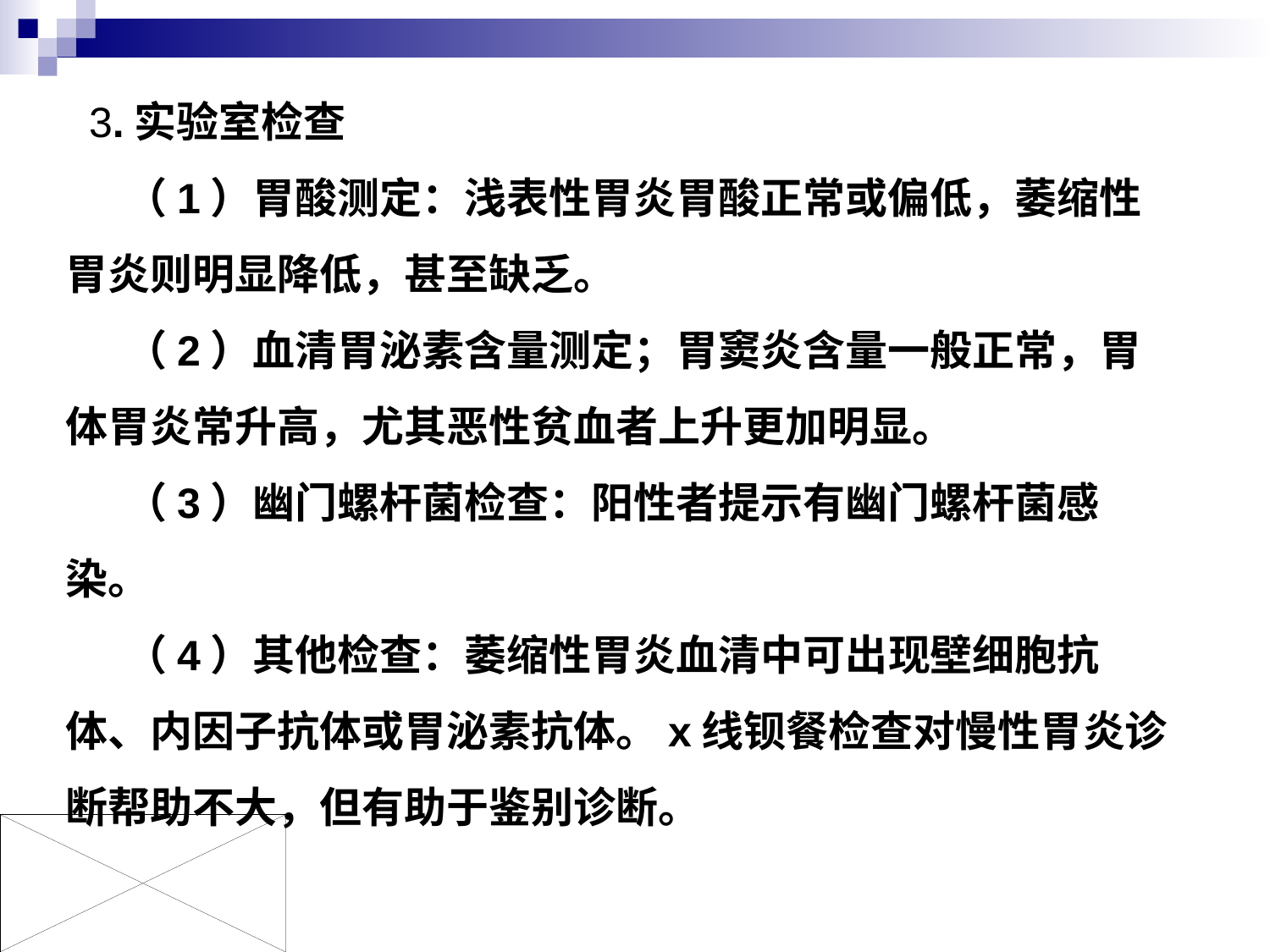

3.实验室检查
    （1）胃酸测定：浅表性胃炎胃酸正常或偏低，萎缩性胃炎则明显降低，甚至缺乏。
    （2）血清胃泌素含量测定；胃窦炎含量一般正常，胃体胃炎常升高，尤其恶性贫血者上升更加明显。
    （3）幽门螺杆菌检查：阳性者提示有幽门螺杆菌感染。
    （4）其他检查：萎缩性胃炎血清中可出现壁细胞抗体、内因子抗体或胃泌素抗体。x线钡餐检查对慢性胃炎诊断帮助不大，但有助于鉴别诊断。